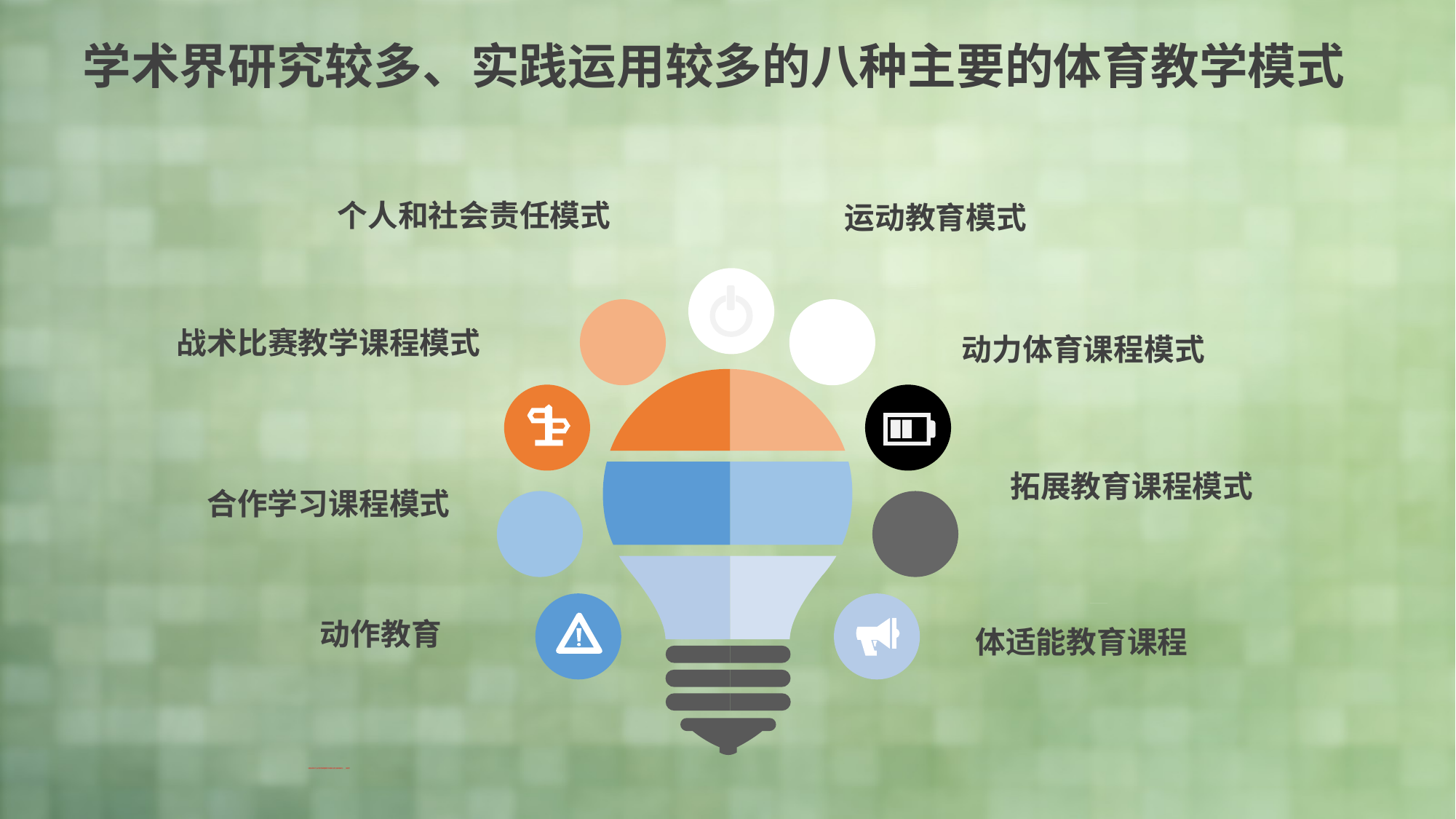

学术界研究较多、实践运用较多的八种主要的体育教学模式
个人和社会责任模式
运动教育模式

战术比赛教学课程模式
动力体育课程模式

拓展教育课程模式
合作学习课程模式

动作教育
体适能教育课程
《国际视域下当代体育课程模式的发展向度与脉络解析》_汪晓赞